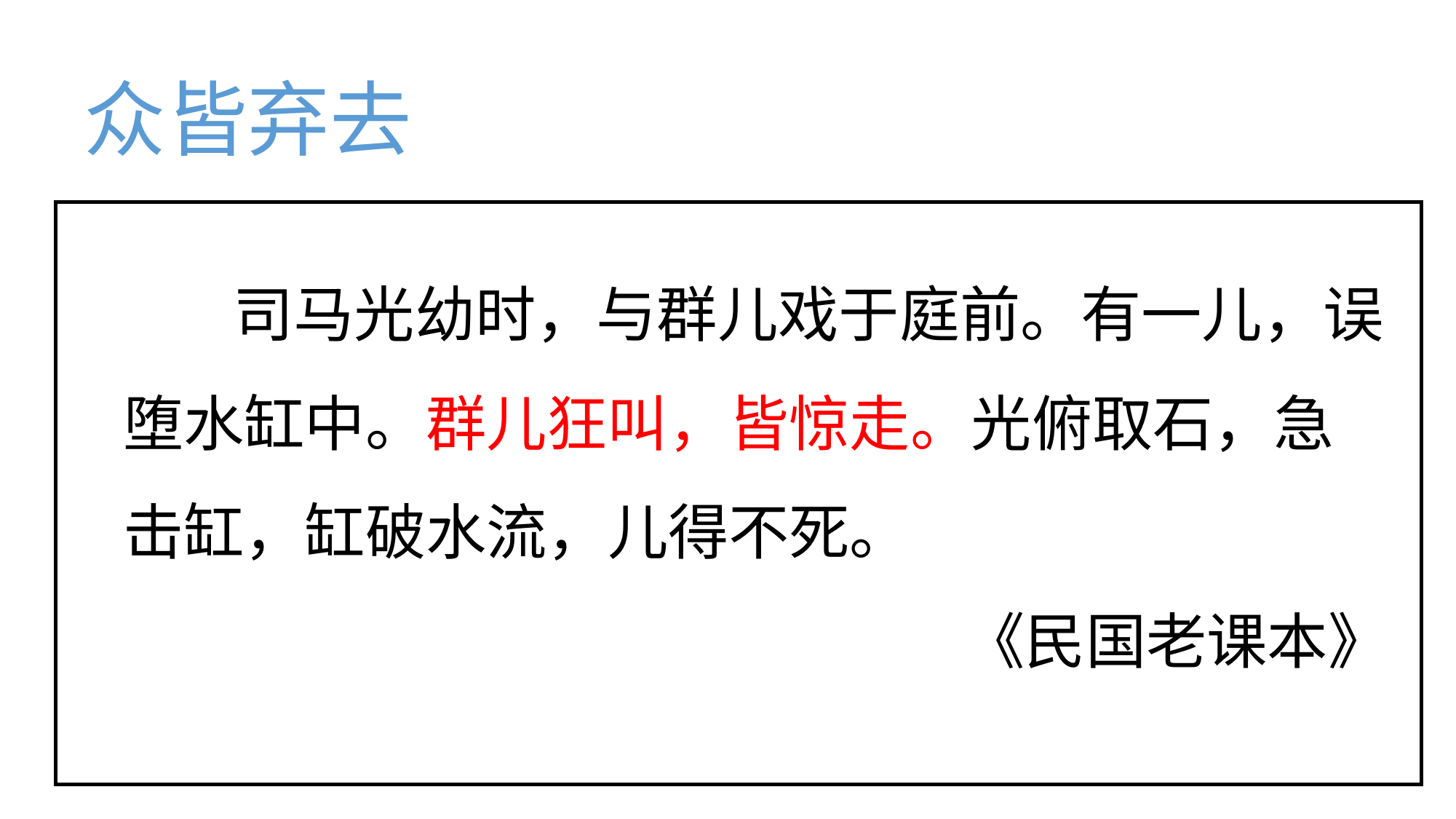

众皆弃去

       司马光幼时，与群儿戏于庭前。有一儿，误堕水缸中。群儿狂叫，皆惊走。光俯取石，急击缸，缸破水流，儿得不死。
                                                      《民国老课本》